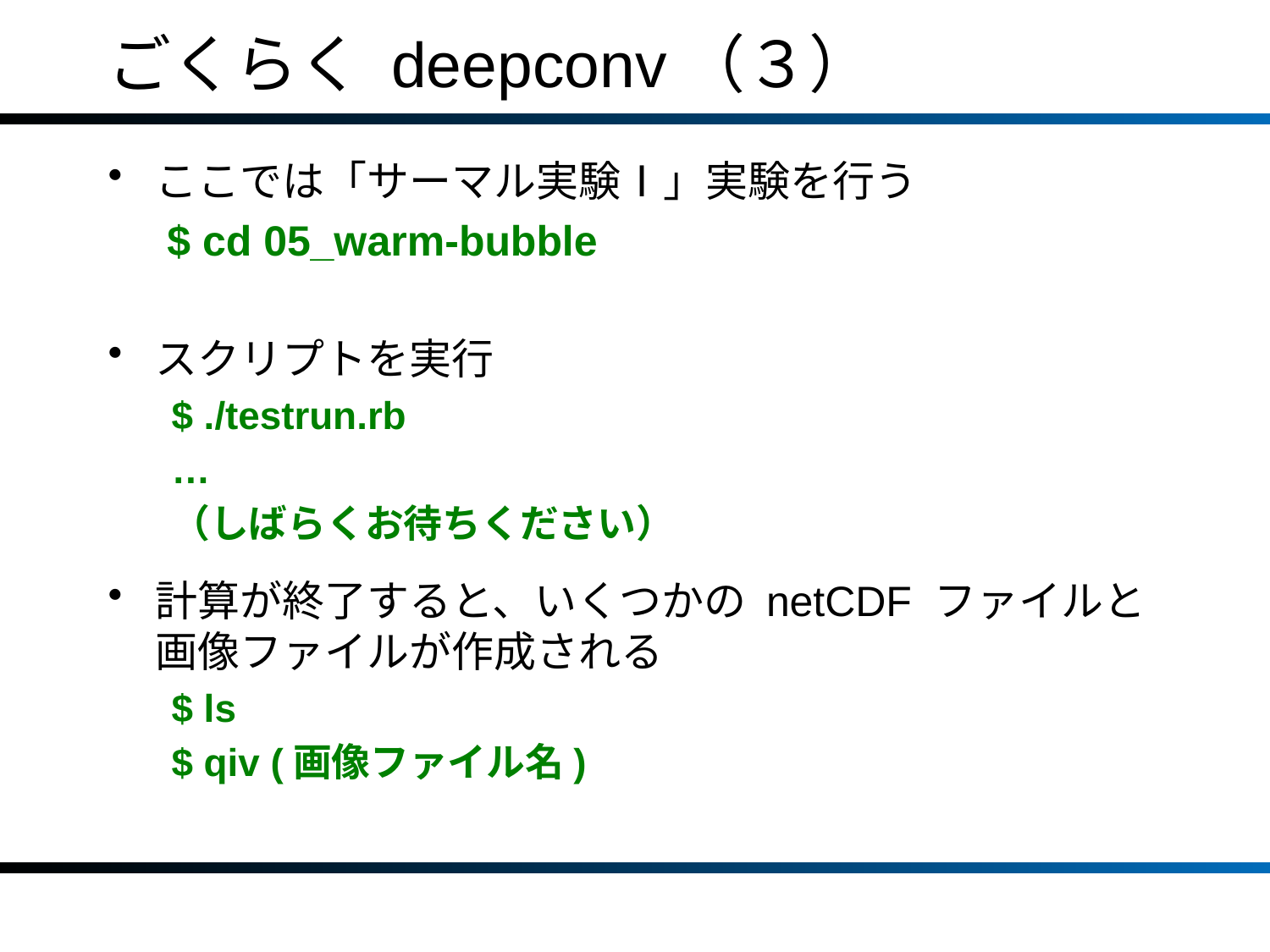

# ごくらく deepconv（３）
ここでは「サーマル実験Ⅰ」実験を行う
     $ cd 05_warm-bubble

スクリプトを実行
$ ./testrun.rb
…
（しばらくお待ちください）

計算が終了すると、いくつかの netCDF ファイルと画像ファイルが作成される
$ ls
$ qiv (画像ファイル名)